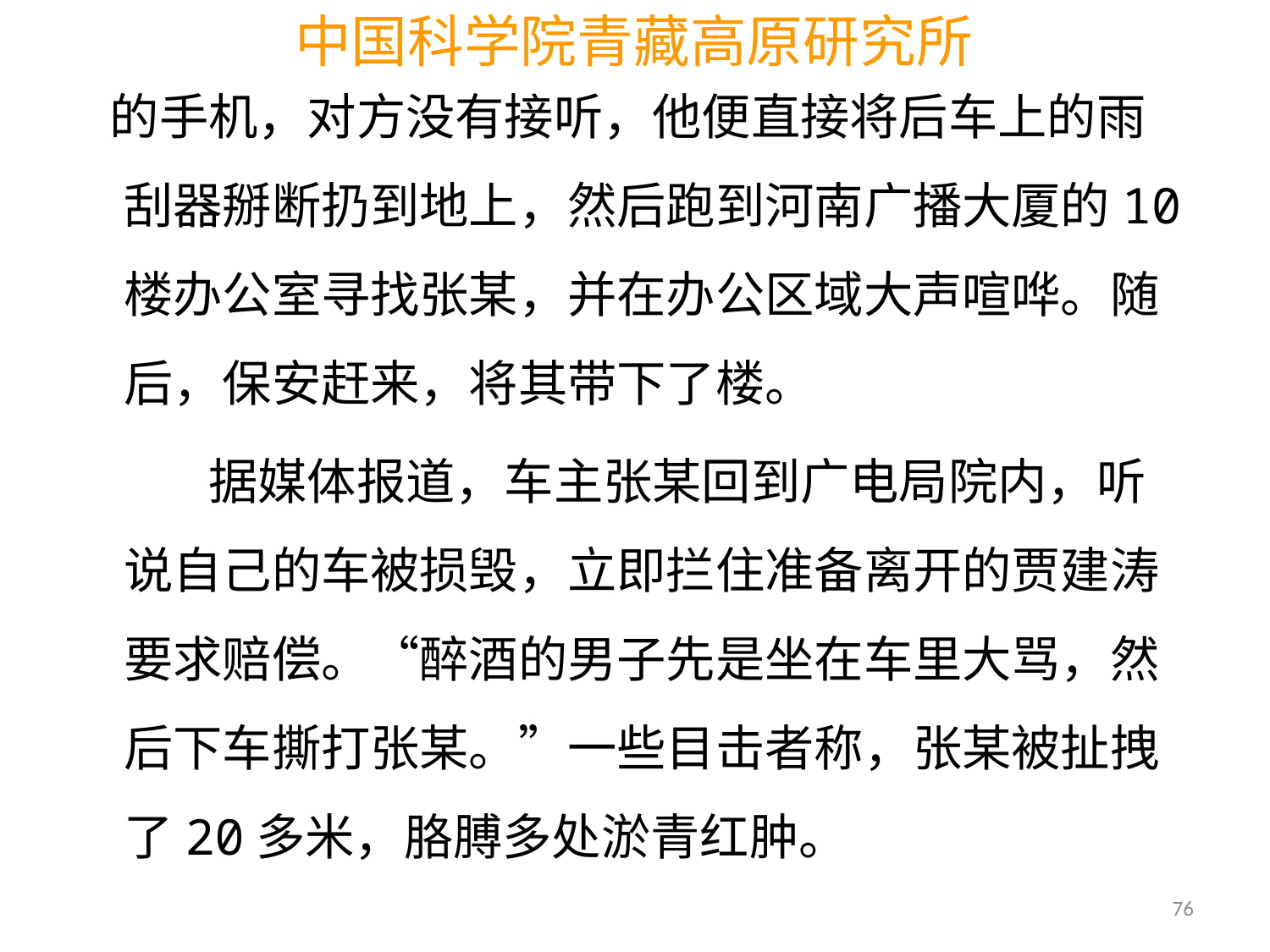

的手机，对方没有接听，他便直接将后车上的雨刮器掰断扔到地上，然后跑到河南广播大厦的10楼办公室寻找张某，并在办公区域大声喧哗。随后，保安赶来，将其带下了楼。
  　　据媒体报道，车主张某回到广电局院内，听说自己的车被损毁，立即拦住准备离开的贾建涛要求赔偿。“醉酒的男子先是坐在车里大骂，然后下车撕打张某。”一些目击者称，张某被扯拽了20多米，胳膊多处淤青红肿。
76